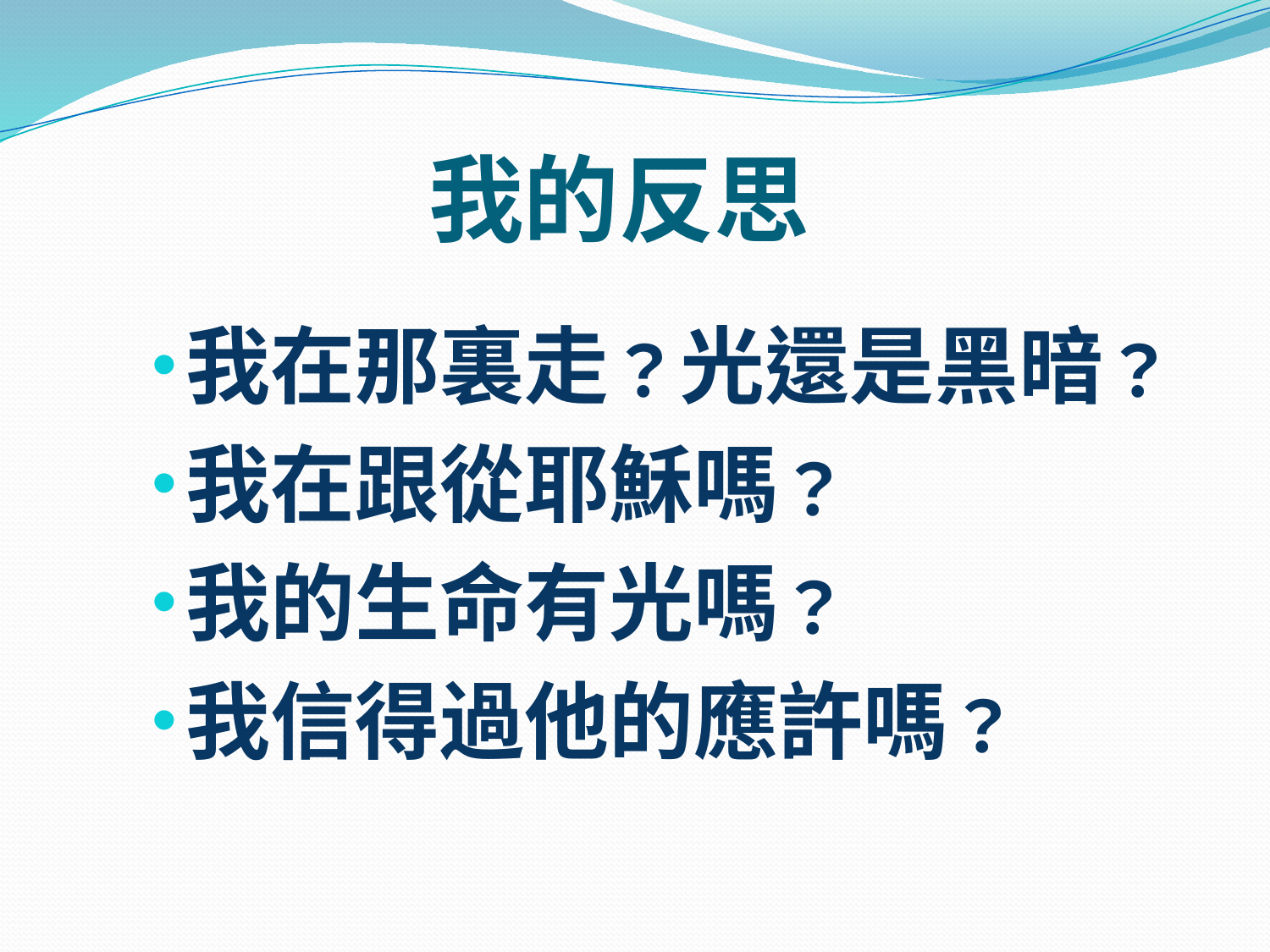

# 我的反思
我在那裏走？光還是黑暗？
我在跟從耶穌嗎？
我的生命有光嗎？
我信得過他的應許嗎？